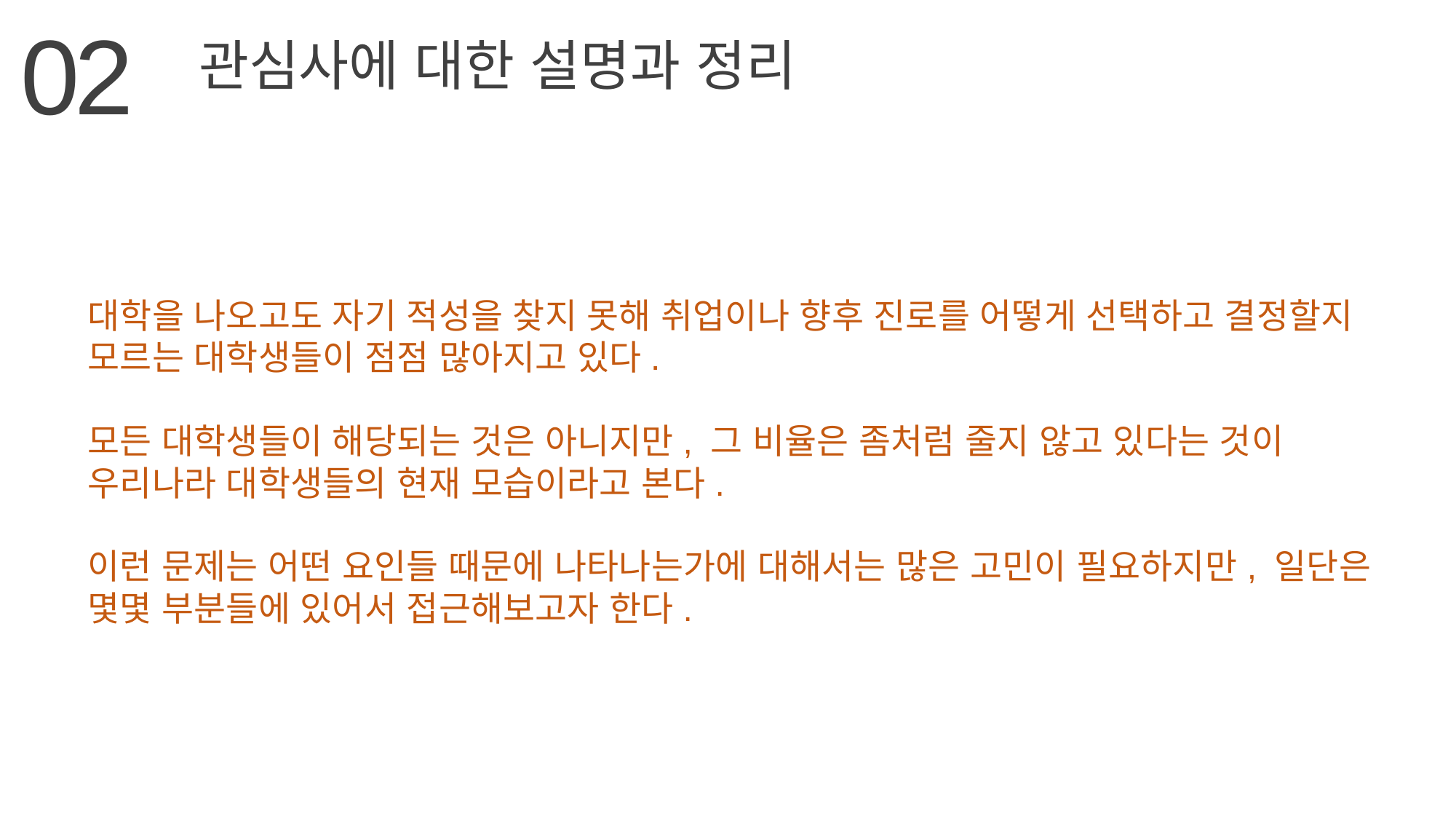

02

관심사에 대한 설명과 정리
대학을 나오고도 자기 적성을 찾지 못해 취업이나 향후 진로를 어떻게 선택하고 결정할지 모르는 대학생들이 점점 많아지고 있다.

모든 대학생들이 해당되는 것은 아니지만, 그 비율은 좀처럼 줄지 않고 있다는 것이 우리나라 대학생들의 현재 모습이라고 본다.

이런 문제는 어떤 요인들 때문에 나타나는가에 대해서는 많은 고민이 필요하지만, 일단은 몇몇 부분들에 있어서 접근해보고자 한다.